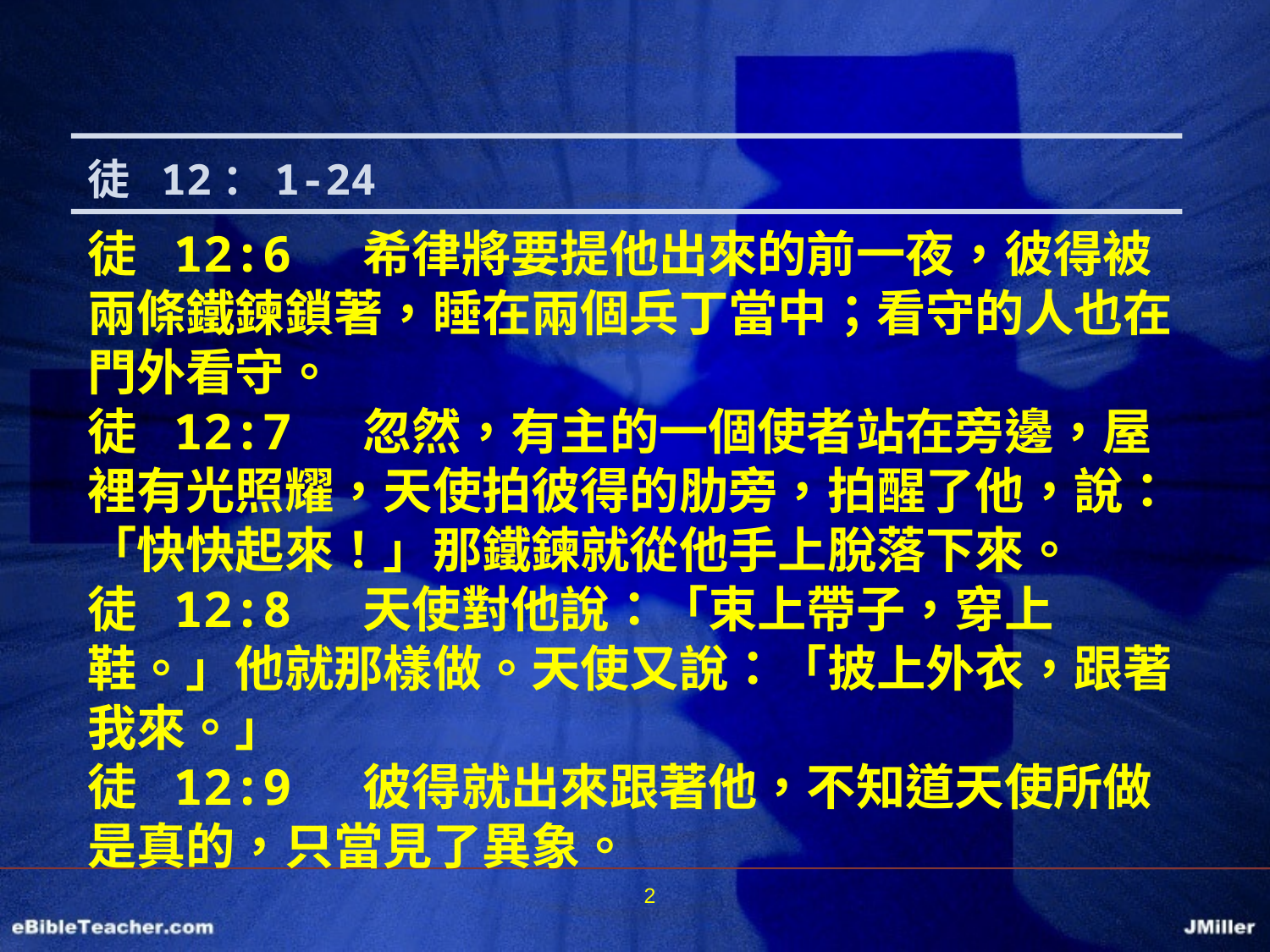

徒 12：1-24
徒 12:6  希律將要提他出來的前一夜，彼得被兩條鐵鍊鎖著，睡在兩個兵丁當中；看守的人也在門外看守。
徒 12:7  忽然，有主的一個使者站在旁邊，屋裡有光照耀，天使拍彼得的肋旁，拍醒了他，說：「快快起來！」那鐵鍊就從他手上脫落下來。
徒 12:8  天使對他說：「束上帶子，穿上鞋。」他就那樣做。天使又說：「披上外衣，跟著我來。」
徒 12:9  彼得就出來跟著他，不知道天使所做是真的，只當見了異象。